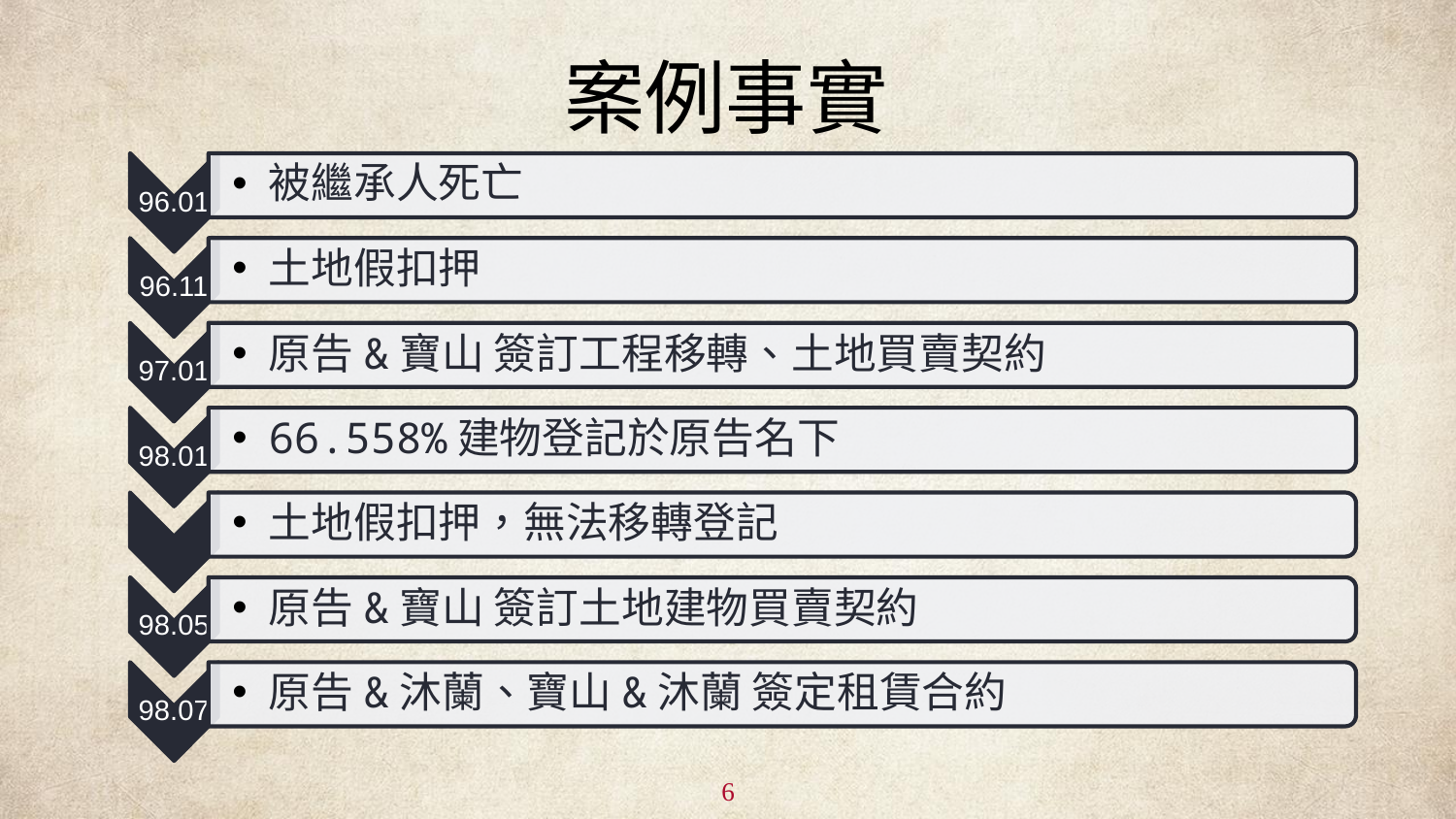

案例事實
96.01
被繼承人死亡
96.11
土地假扣押
97.01
原告&寶山 簽訂工程移轉、土地買賣契約
98.01
66.558%建物登記於原告名下

土地假扣押，無法移轉登記
98.05
原告&寶山 簽訂土地建物買賣契約
98.07
原告&沐蘭、寶山&沐蘭 簽定租賃合約
6